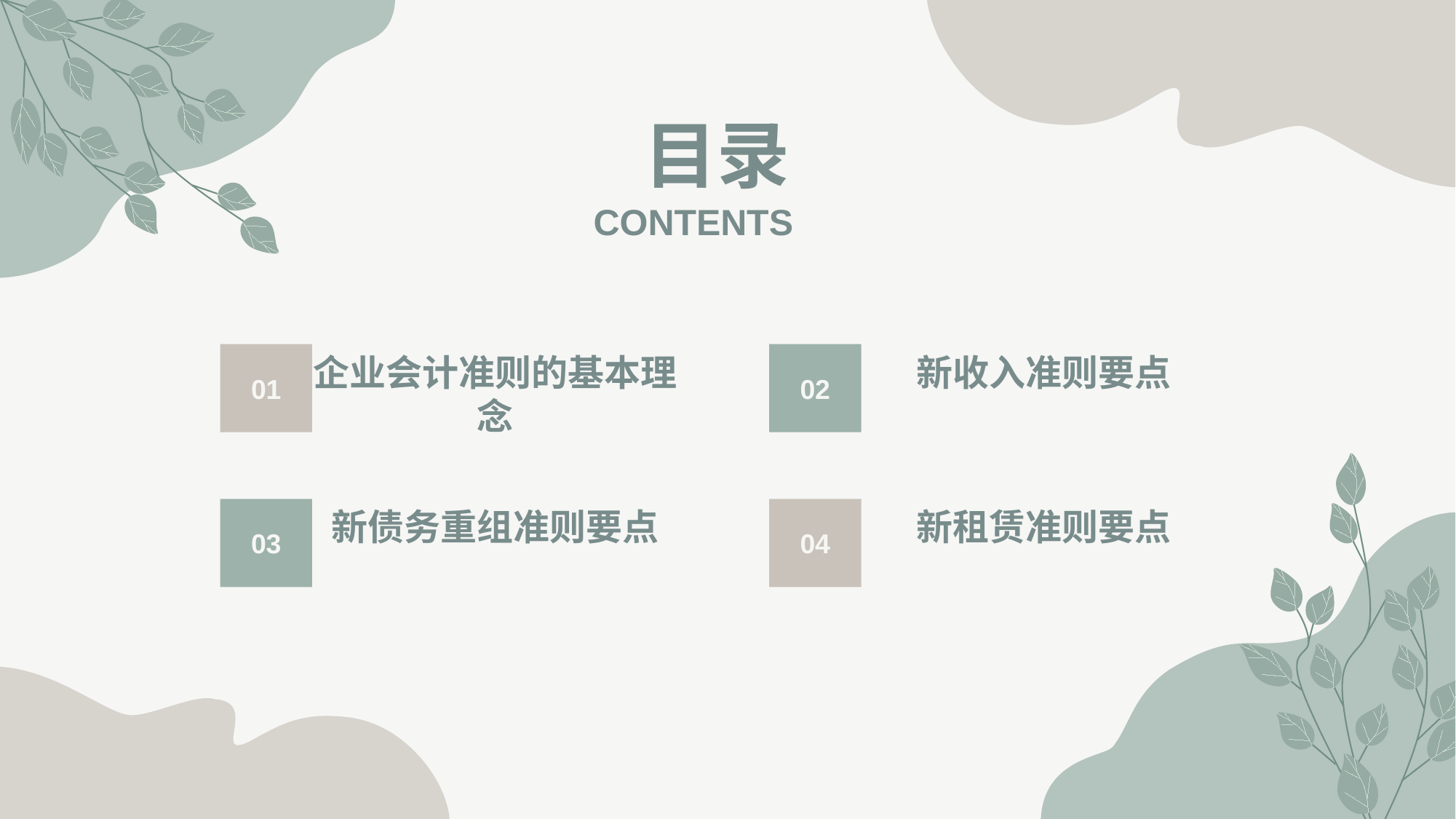

目录
CONTENTS
01
企业会计准则的基本理念
02
新收入准则要点
03
新债务重组准则要点
04
新租赁准则要点